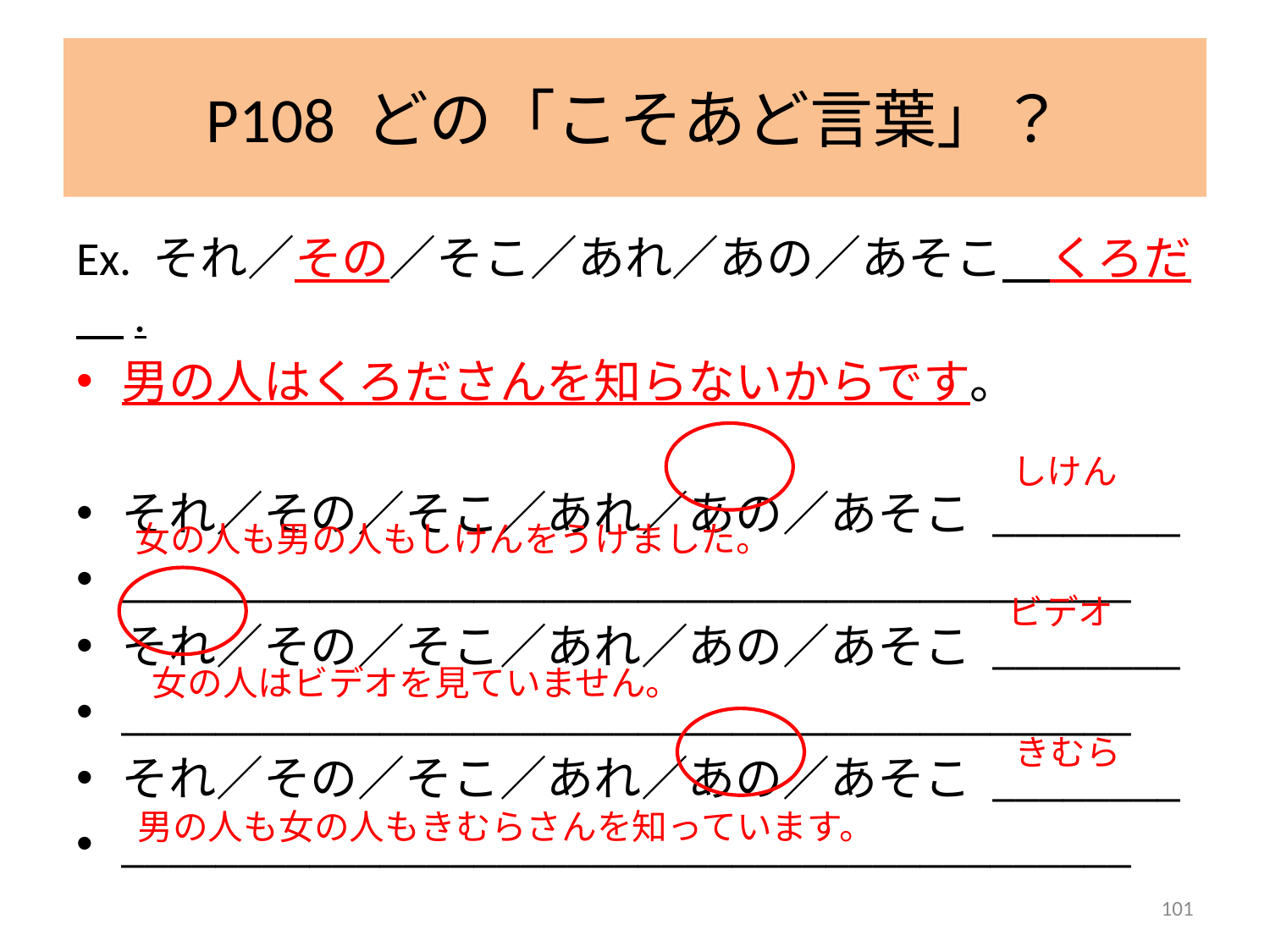

# P108 どの「こそあど言葉」？
Ex. それ／その／そこ／あれ／あの／あそこ　くろだ　.
男の人はくろださんを知らないからです。

それ／その／そこ／あれ／あの／あそこ ________
___________________________________________
それ／その／そこ／あれ／あの／あそこ ________
___________________________________________
それ／その／そこ／あれ／あの／あそこ ________
___________________________________________

しけん
女の人も男の人もしけんをうけました。

ビデオ
女の人はビデオを見ていません。

きむら
男の人も女の人もきむらさんを知っています。
101